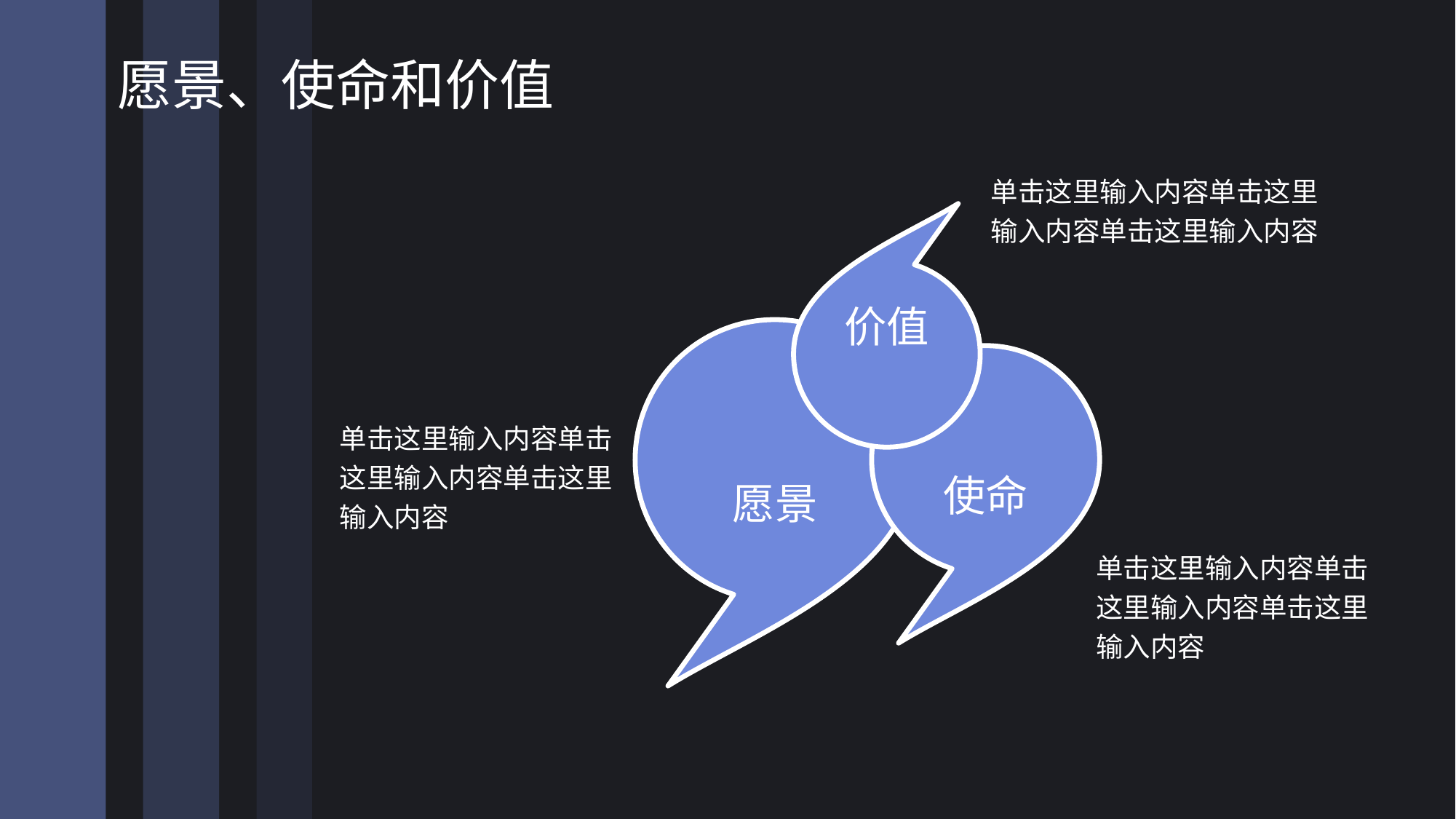

# 愿景、使命和价值
单击这里输入内容单击这里输入内容单击这里输入内容
价值
愿景
使命
单击这里输入内容单击这里输入内容单击这里输入内容
单击这里输入内容单击这里输入内容单击这里输入内容